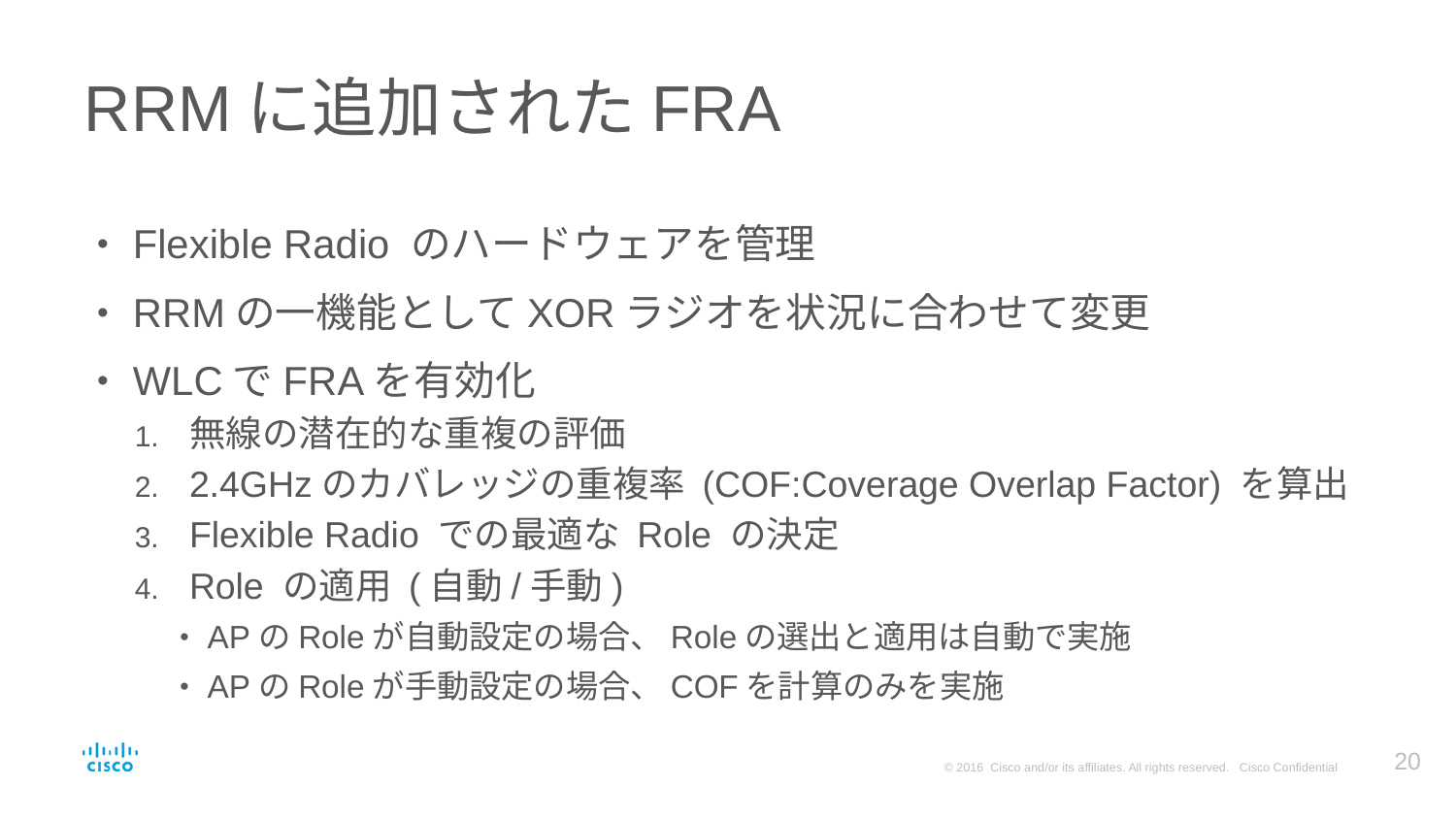

# RRMに追加されたFRA
Flexible Radio のハードウェアを管理
RRMの一機能としてXORラジオを状況に合わせて変更
WLCでFRAを有効化
無線の潜在的な重複の評価
2.4GHzのカバレッジの重複率 (COF:Coverage Overlap Factor) を算出
Flexible Radio での最適な Role の決定
Role の適用 (自動/手動)
APのRoleが自動設定の場合、Roleの選出と適用は自動で実施
APのRoleが手動設定の場合、COFを計算のみを実施